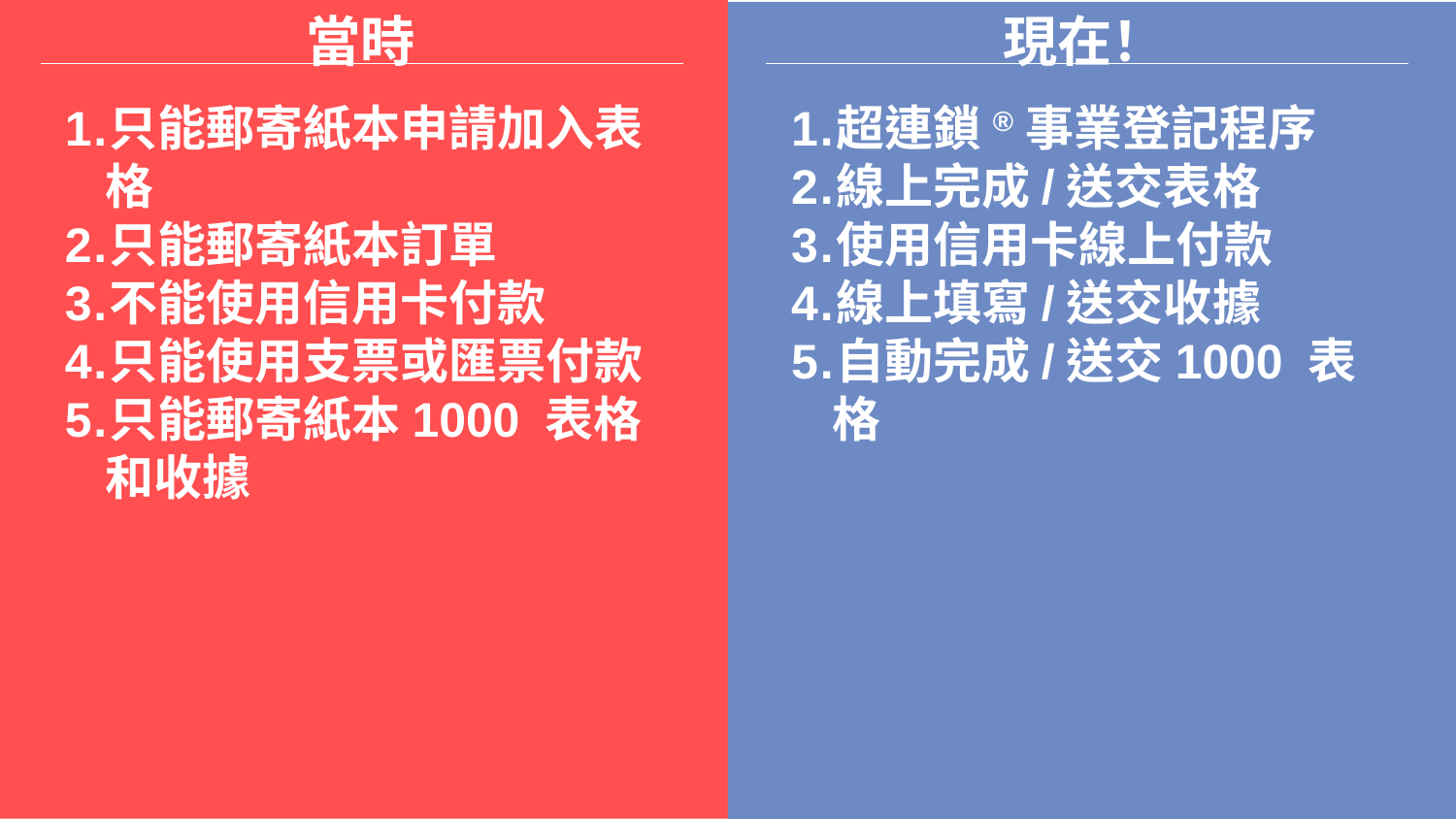

當時
現在！
只能郵寄紙本申請加入表格
只能郵寄紙本訂單
不能使用信用卡付款
只能使用支票或匯票付款
只能郵寄紙本1000 表格和收據
超連鎖®事業登記程序
線上完成/送交表格
使用信用卡線上付款
線上填寫/送交收據
自動完成/送交1000 表格